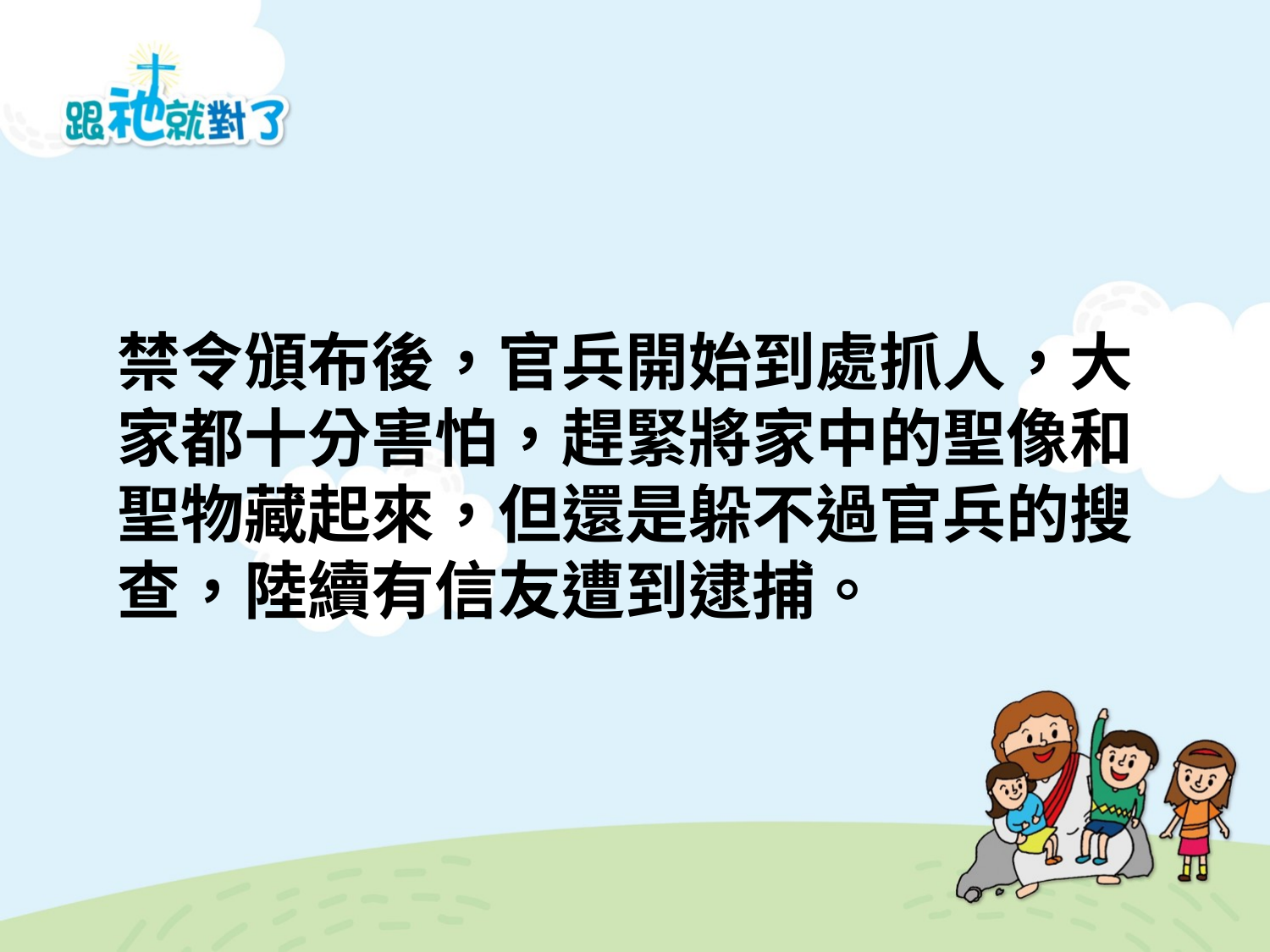

禁令頒布後，官兵開始到處抓人，大家都十分害怕，趕緊將家中的聖像和聖物藏起來，但還是躲不過官兵的搜查，陸續有信友遭到逮捕。